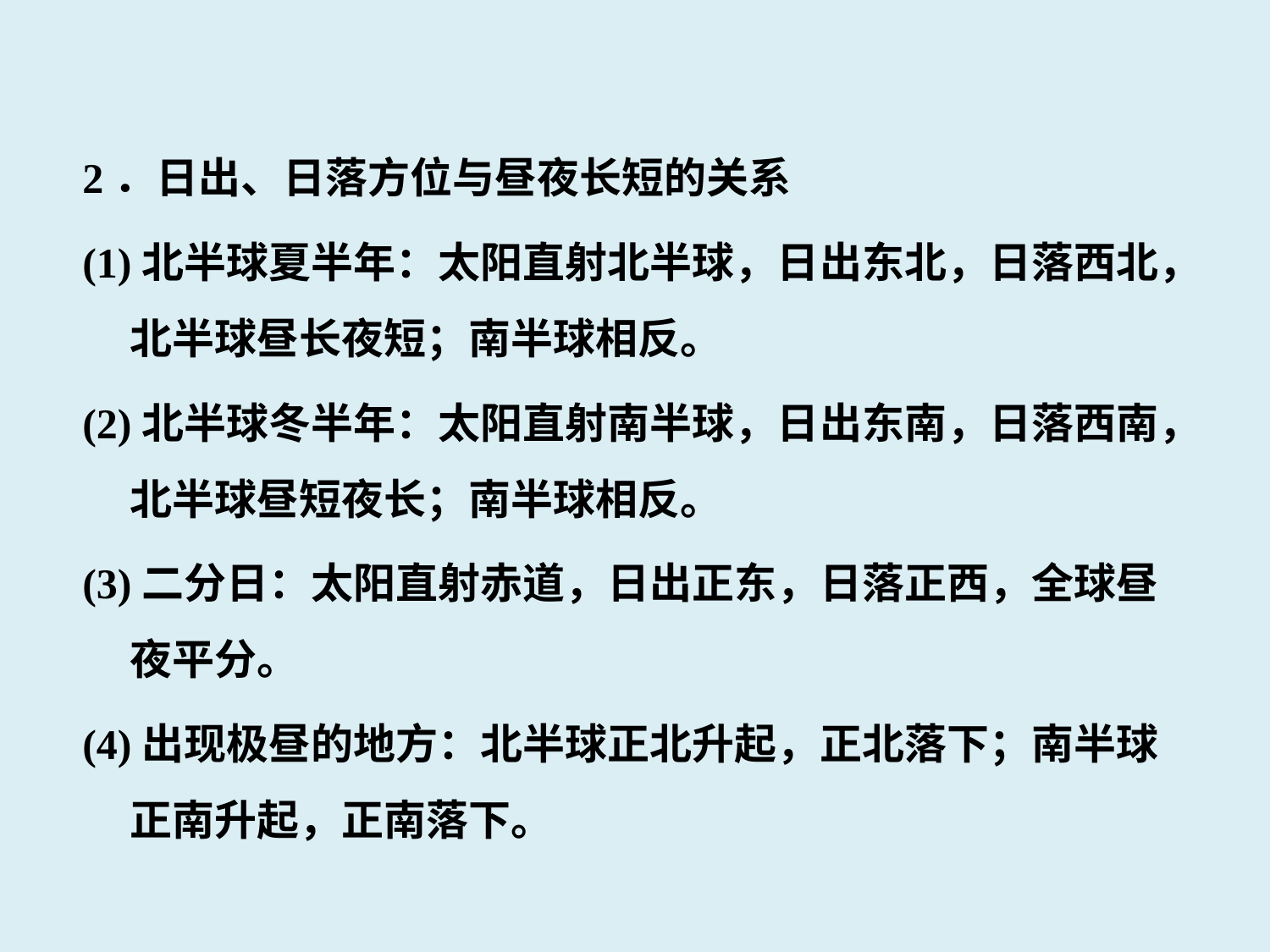

2．日出、日落方位与昼夜长短的关系
(1)北半球夏半年：太阳直射北半球，日出东北，日落西北，北半球昼长夜短；南半球相反。
(2)北半球冬半年：太阳直射南半球，日出东南，日落西南，北半球昼短夜长；南半球相反。
(3)二分日：太阳直射赤道，日出正东，日落正西，全球昼夜平分。
(4)出现极昼的地方：北半球正北升起，正北落下；南半球正南升起，正南落下。